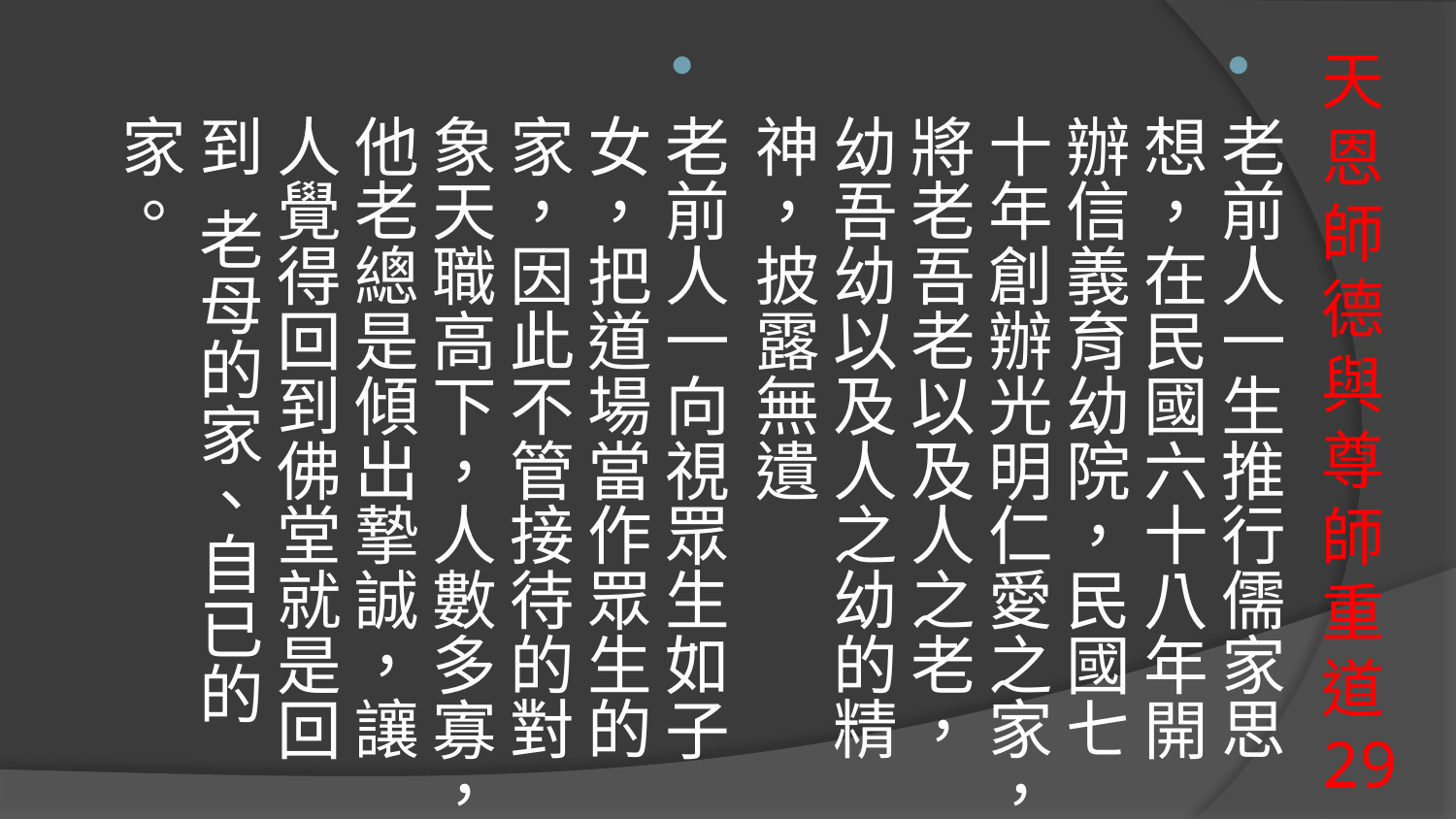

# 天恩師德與尊師重道 29
老前人一生推行儒家思想，在民國六十八年開辦信義育幼院，民國七十年創辦光明仁愛之家，將老吾老以及人之老，幼吾幼以及人之幼的精神，披露無遺
老前人一向視眾生如子女，把道場當作眾生的家，因此不管接待的對象天職高下，人數多寡，他老總是傾出摯誠，讓人覺得回到佛堂就是回到  老母的家、自已的家。